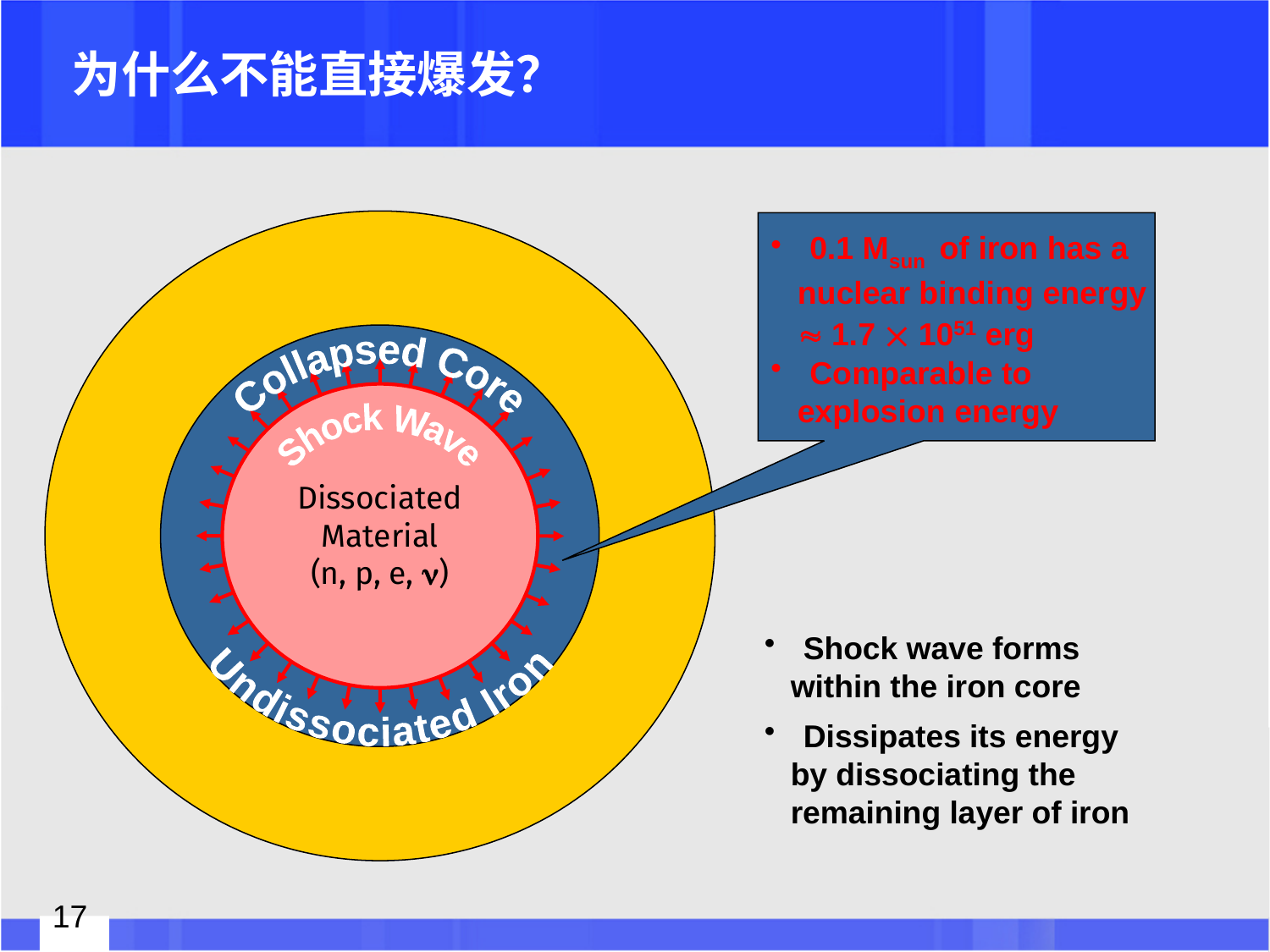

为什么不能直接爆发？

Undissociated Iron
Collapsed Core

Shock Wave
Dissociated
Material
(n, p, e, ν)
 0.1 Msun  of iron has a
   nuclear binding energy
   ≈ 1.7 × 1051 erg
 Comparable to
   explosion energy
 Shock wave forms
   within the iron core

 Dissipates its energy
   by dissociating the
   remaining layer of iron